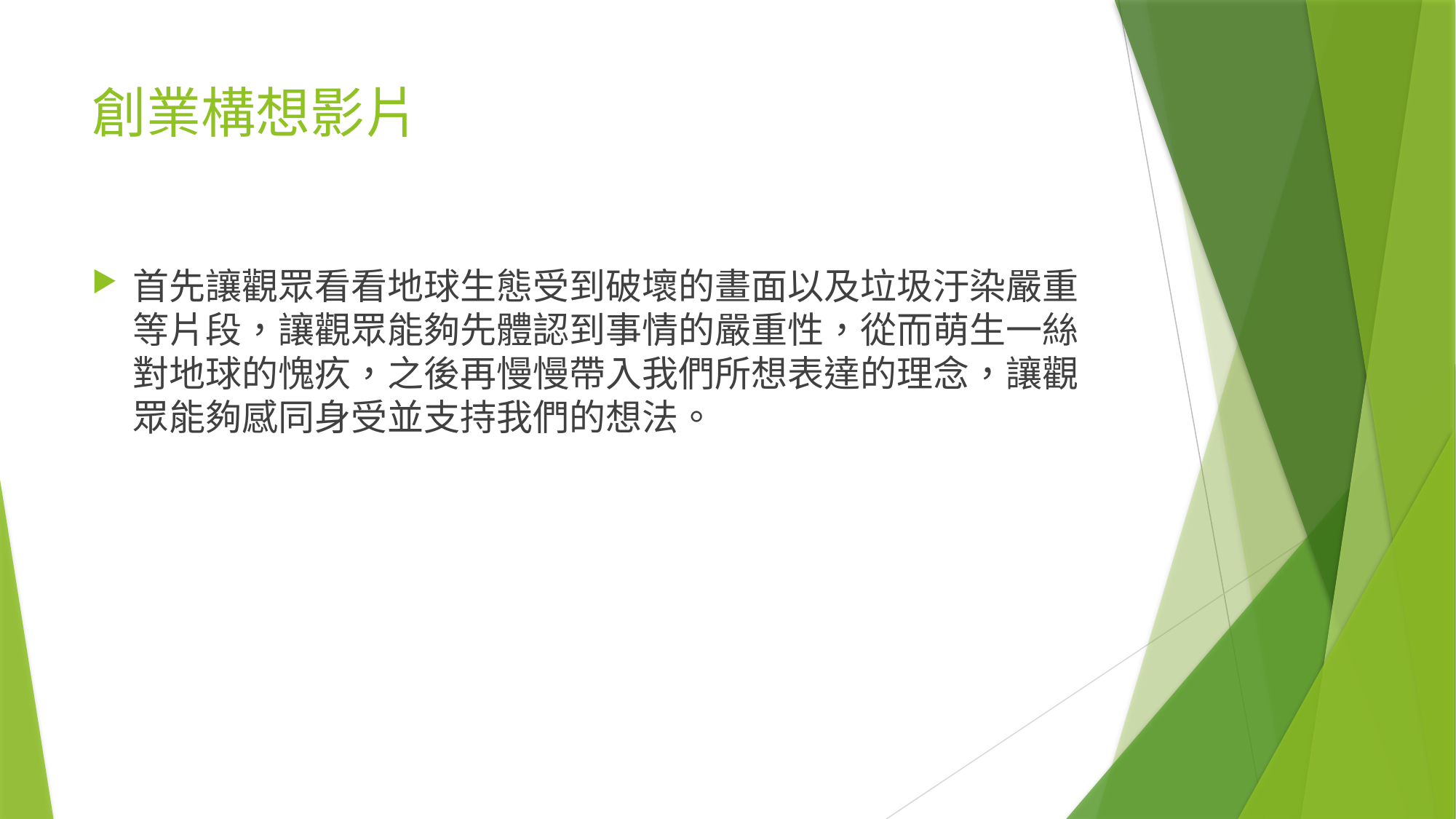

# 創業構想影片
首先讓觀眾看看地球生態受到破壞的畫面以及垃圾汙染嚴重等片段，讓觀眾能夠先體認到事情的嚴重性，從而萌生一絲對地球的愧疚，之後再慢慢帶入我們所想表達的理念，讓觀眾能夠感同身受並支持我們的想法。